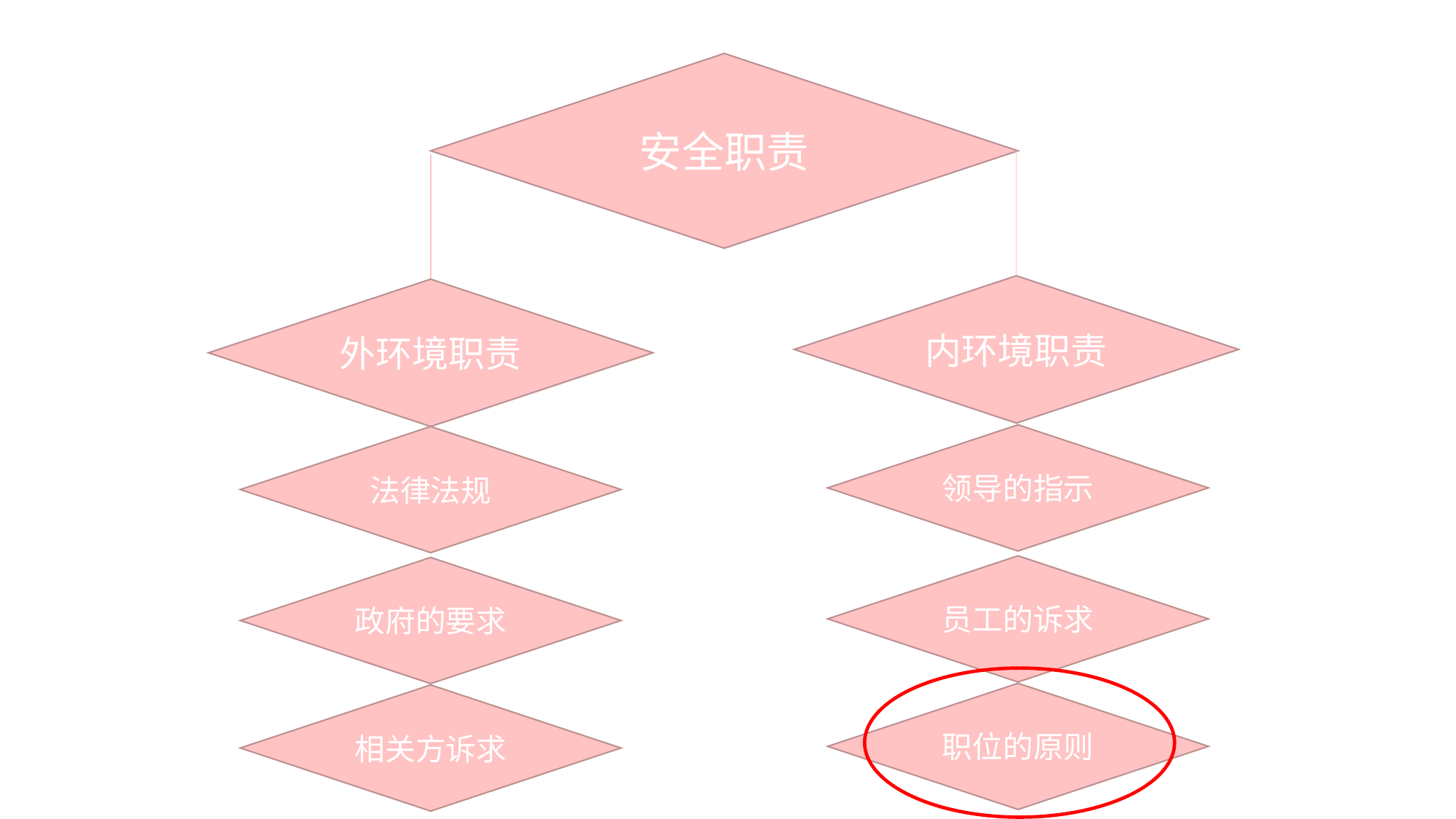

安全职责
内环境职责
外环境职责
领导的指示
法律法规
员工的诉求
政府的要求

职位的原则
相关方诉求